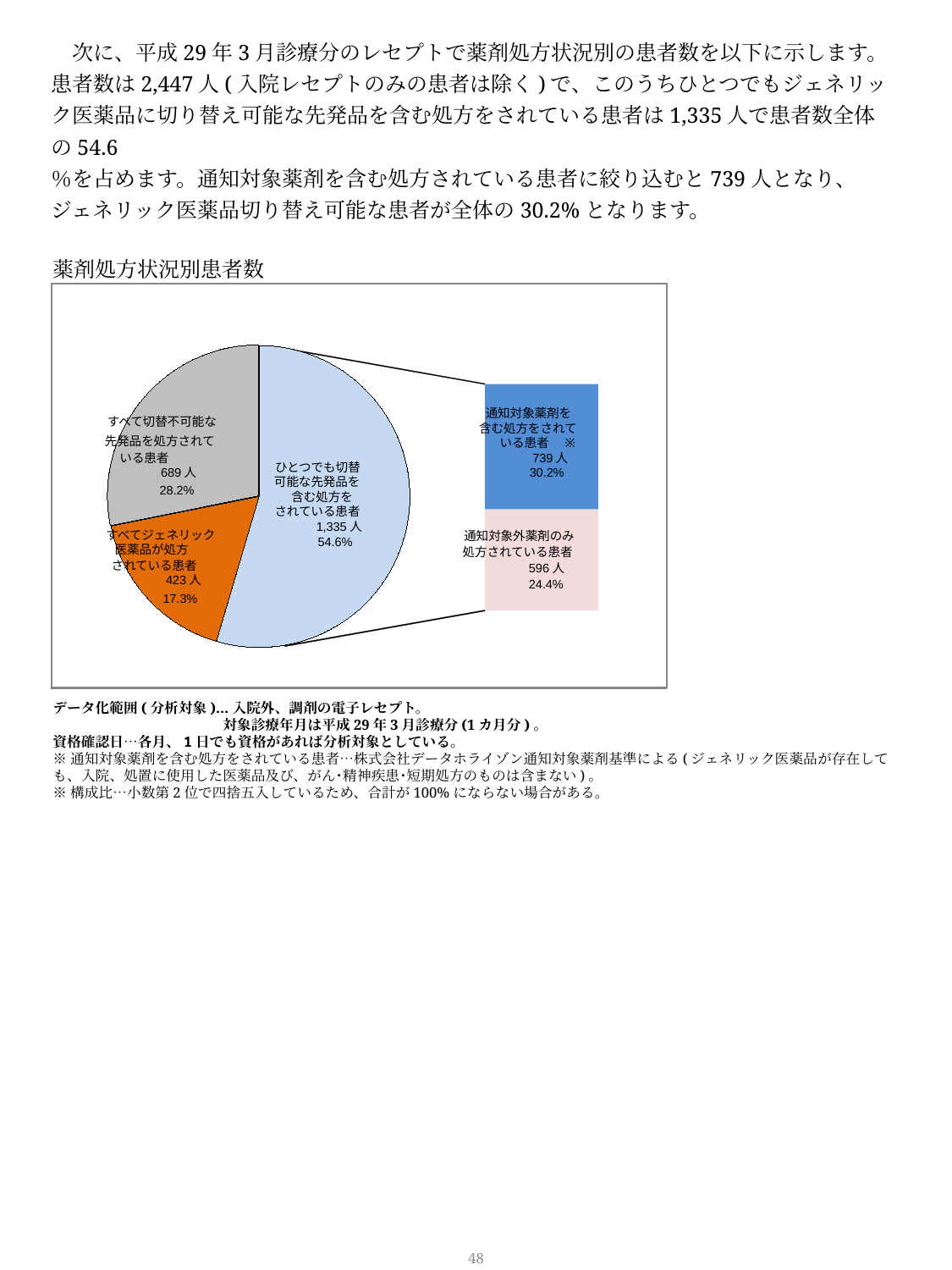

次に、平成29年3月診療分のレセプトで薬剤処方状況別の患者数を以下に示します。患者数は2,447人(入院レセプトのみの患者は除く)で、このうちひとつでもジェネリック医薬品に切り替え可能な先発品を含む処方をされている患者は1,335人で患者数全体の54.6
％を占めます。通知対象薬剤を含む処方されている患者に絞り込むと739人となり、ジェネリック医薬品切り替え可能な患者が全体の30.2%となります。
薬剤処方状況別患者数

通知対象薬剤を
すべて切替不可能な
含む処方をされて
先発品を処方されて
いる患者
※
739人
いる患者
ひとつでも切替
30.2%
689人
可能な先発品を
28.2%

含む処方を
されている患者

1,335人
すべてジェネリック
通知対象外薬剤のみ
54.6%
医薬品が処方
処方されている患者
されている患者
596人
423人
24.4%
17.3%

データ化範囲(分析対象)…入院外、調剤の電子レセプト。
　　　　　　　　　　　　対象診療年月は平成29年3月診療分(1カ月分)。
資格確認日…各月、1日でも資格があれば分析対象としている。
※通知対象薬剤を含む処方をされている患者…株式会社データホライゾン通知対象薬剤基準による(ジェネリック医薬品が存在しても、入院、処置に使用した医薬品及び、がん･精神疾患･短期処方のものは含まない)。
※構成比…小数第2位で四捨五入しているため、合計が100%にならない場合がある。
48